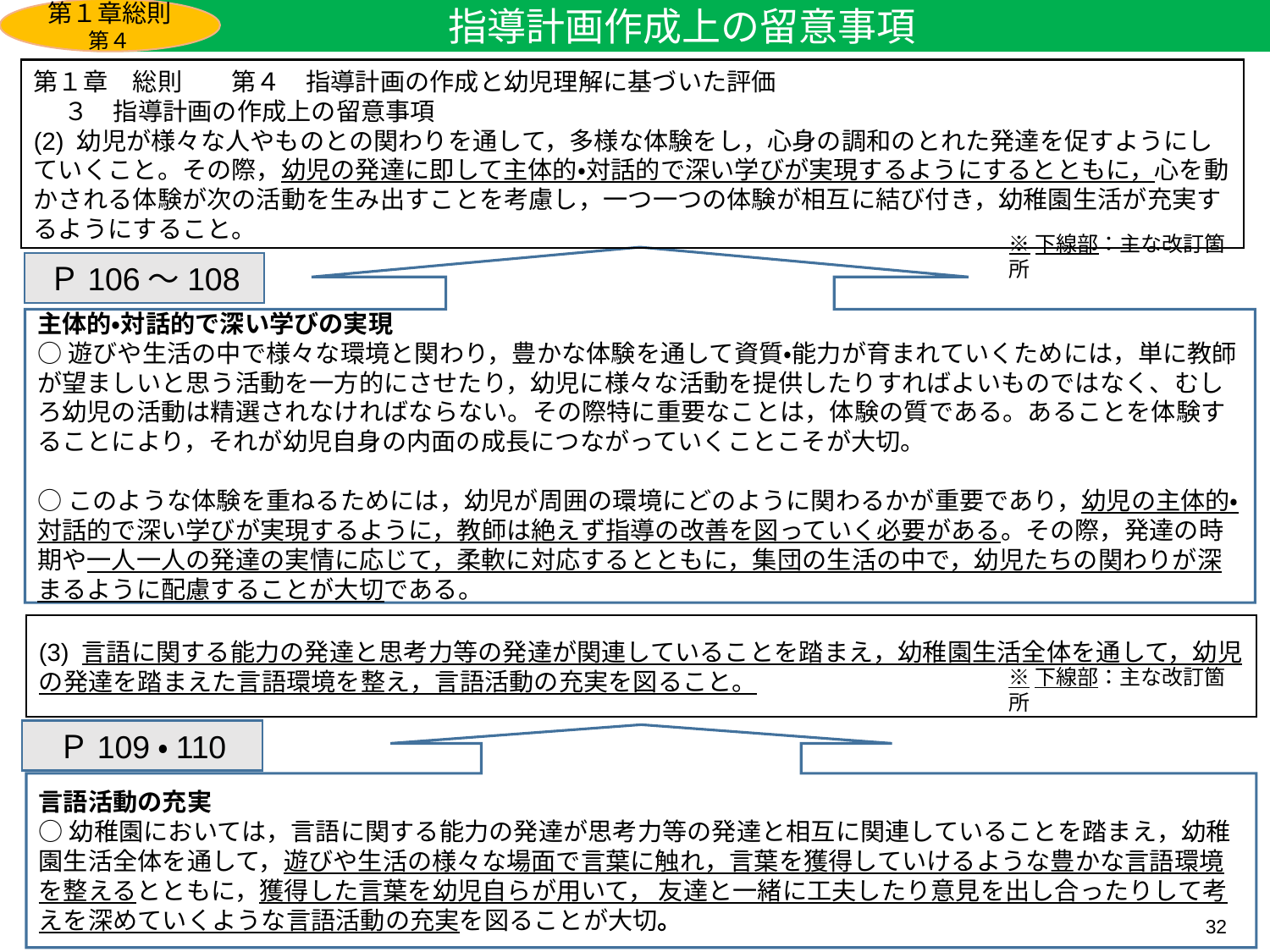

第１章総則
第４
指導計画作成上の留意事項
第１章　総則　　第４　指導計画の作成と幼児理解に基づいた評価
　 ３　指導計画の作成上の留意事項
(2) 幼児が様々な人やものとの関わりを通して，多様な体験をし，心身の調和のとれた発達を促すようにしていくこと。その際，幼児の発達に即して主体的・対話的で深い学びが実現するようにするとともに，心を動かされる体験が次の活動を生み出すことを考慮し，一つ一つの体験が相互に結び付き，幼稚園生活が充実するようにすること。
※下線部：主な改訂箇所
主体的・対話的で深い学びの実現
○遊びや生活の中で様々な環境と関わり，豊かな体験を通して資質・能力が育まれていくためには，単に教師が望ましいと思う活動を一方的にさせたり，幼児に様々な活動を提供したりすればよいものではなく、むしろ幼児の活動は精選されなければならない。その際特に重要なことは，体験の質である。あることを体験することにより，それが幼児自身の内面の成長につながっていくことこそが大切。

○このような体験を重ねるためには，幼児が周囲の環境にどのように関わるかが重要であり，幼児の主体的・対話的で深い学びが実現するように，教師は絶えず指導の改善を図っていく必要がある。その際，発達の時期や一人一人の発達の実情に応じて，柔軟に対応するとともに，集団の生活の中で，幼児たちの関わりが深まるように配慮することが大切である。
Ｐ106～108
(3) 言語に関する能力の発達と思考力等の発達が関連していることを踏まえ，幼稚園生活全体を通して，幼児の発達を踏まえた言語環境を整え，言語活動の充実を図ること。
※下線部：主な改訂箇所
Ｐ109・110
言語活動の充実
○幼稚園においては，言語に関する能力の発達が思考力等の発達と相互に関連していることを踏まえ，幼稚園生活全体を通して，遊びや生活の様々な場面で言葉に触れ，言葉を獲得していけるような豊かな言語環境を整えるとともに，獲得した言葉を幼児自らが用いて， 友達と一緒に工夫したり意見を出し合ったりして考えを深めていくような言語活動の充実を図ることが大切。
32